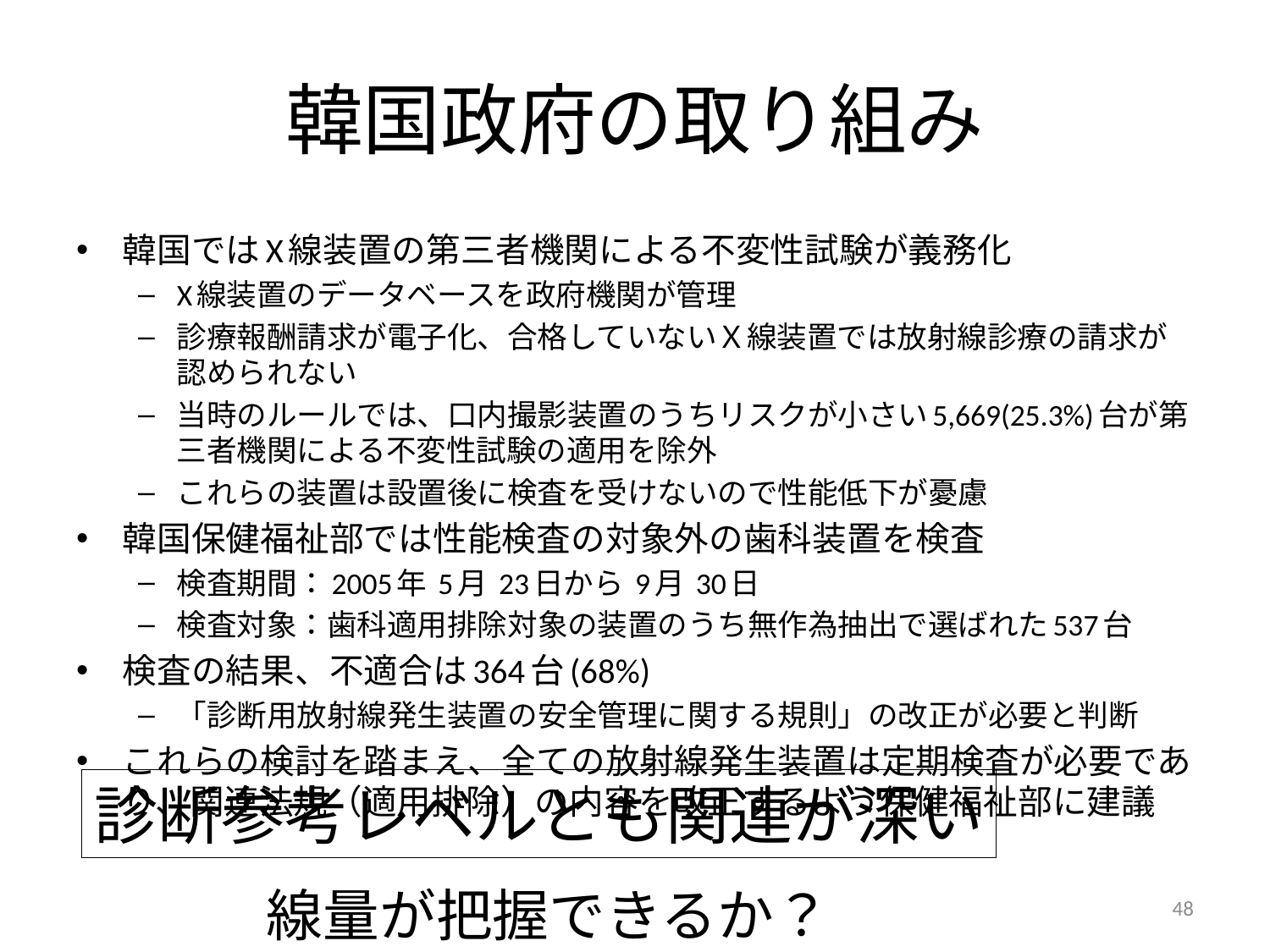

# 韓国政府の取り組み
韓国ではX線装置の第三者機関による不変性試験が義務化
X線装置のデータベースを政府機関が管理
診療報酬請求が電子化、合格していないＸ線装置では放射線診療の請求が認められない
当時のルールでは、口内撮影装置のうちリスクが小さい5,669(25.3%)台が第三者機関による不変性試験の適用を除外
これらの装置は設置後に検査を受けないので性能低下が憂慮
韓国保健福祉部では性能検査の対象外の歯科装置を検査
検査期間：2005年 5月 23日から 9月 30日
検査対象：歯科適用排除対象の装置のうち無作為抽出で選ばれた537台
検査の結果、不適合は364台(68%)
「診断用放射線発生装置の安全管理に関する規則」の改正が必要と判断
これらの検討を踏まえ、全ての放射線発生装置は定期検査が必要であり、関連法規（適用排除）の内容を改正するよう保健福祉部に建議
診断参考レベルとも関連が深い
線量が把握できるか？
48